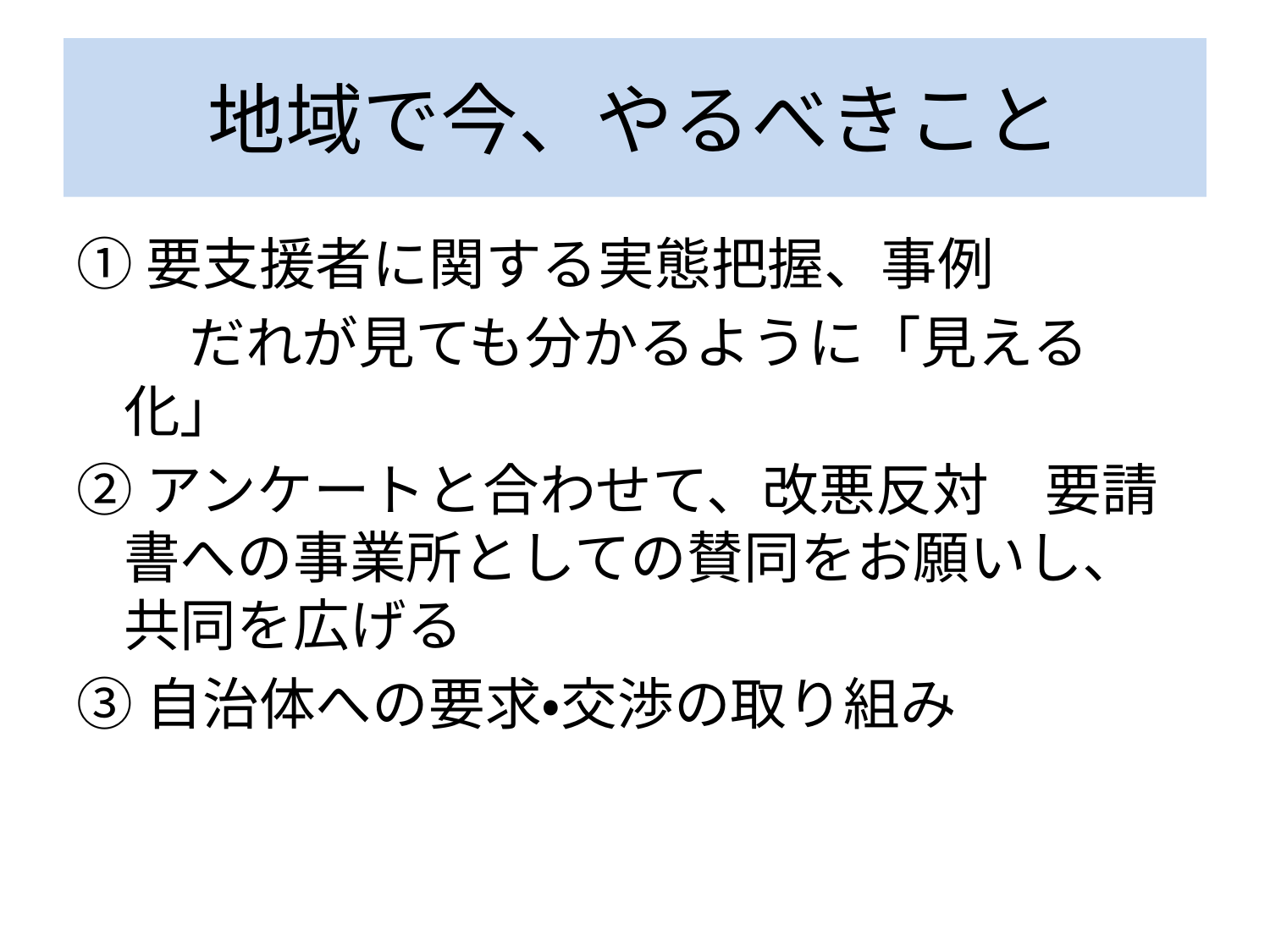

# 地域で今、やるべきこと
①要支援者に関する実態把握、事例
　　だれが見ても分かるように「見える化」
②アンケートと合わせて、改悪反対　要請書への事業所としての賛同をお願いし、共同を広げる
③自治体への要求・交渉の取り組み